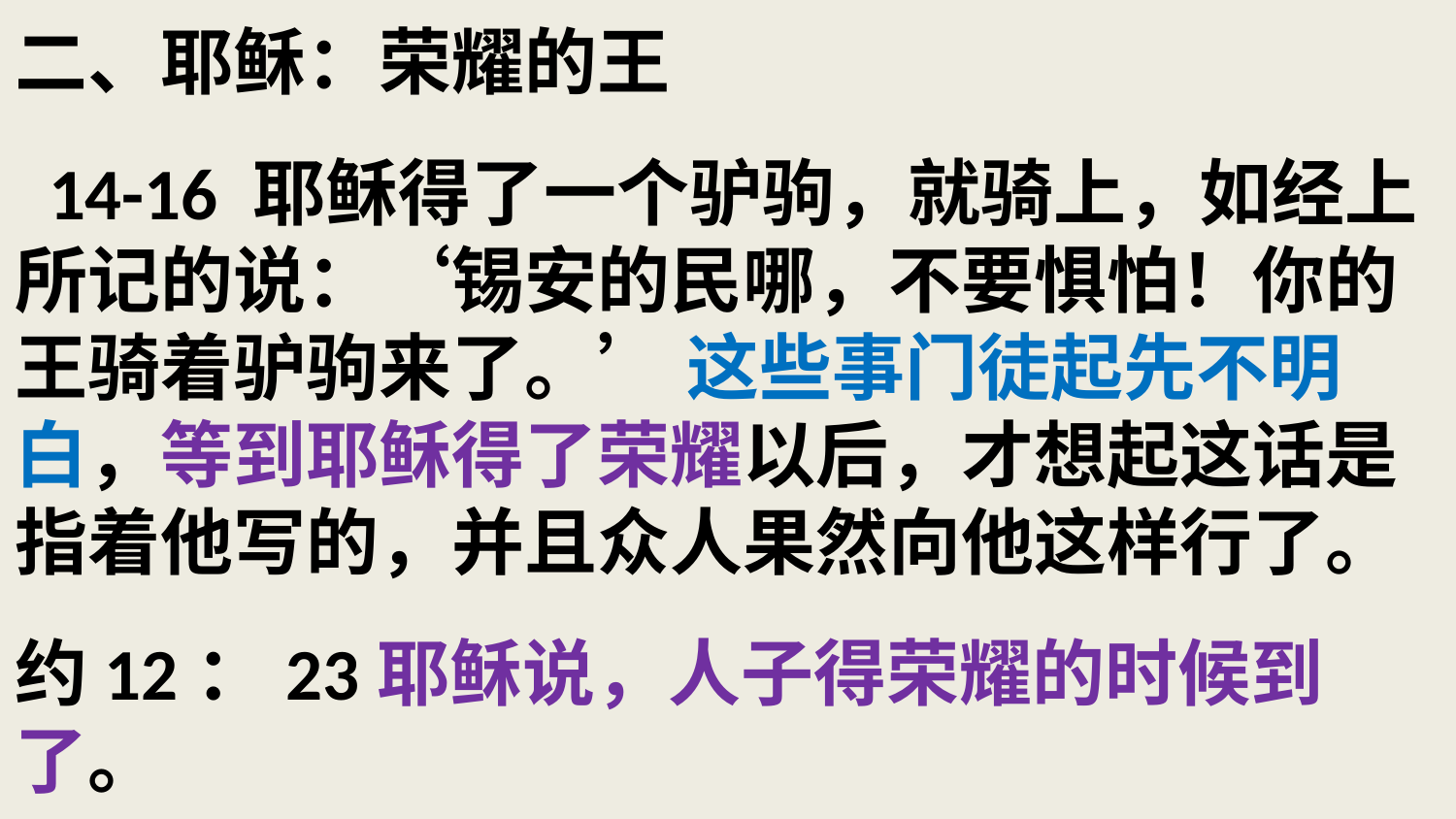

# 二、耶稣：荣耀的王 14-16 耶稣得了一个驴驹，就骑上，如经上所记的说：‘锡安的民哪，不要惧怕！你的王骑着驴驹来了。’ 这些事门徒起先不明白，等到耶稣得了荣耀以后，才想起这话是指着他写的，并且众人果然向他这样行了。 约12：23耶稣说，人子得荣耀的时候到了。